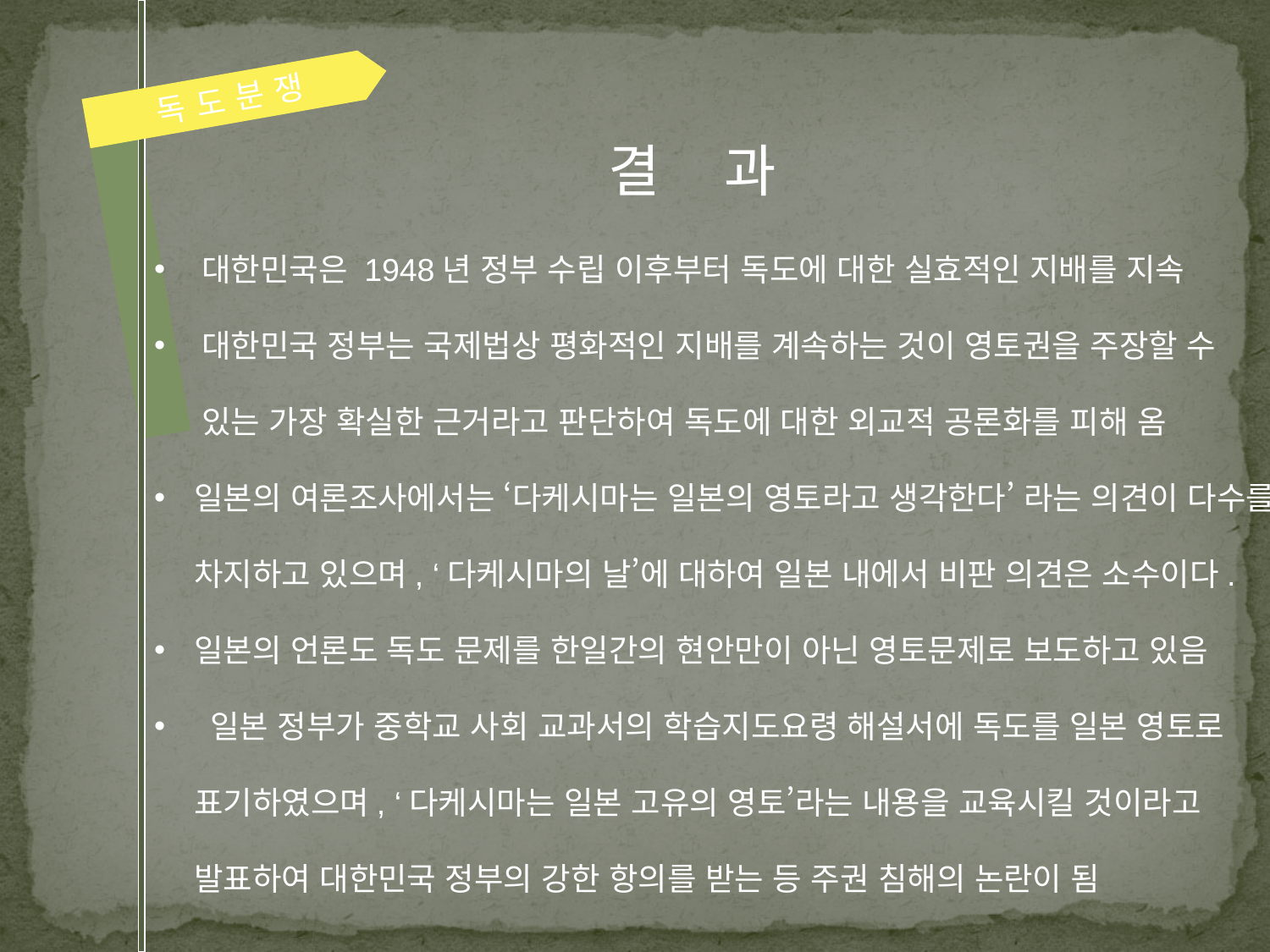

독도분쟁

결  과
대한민국은 1948년 정부 수립 이후부터 독도에 대한 실효적인 지배를 지속
대한민국 정부는 국제법상 평화적인 지배를 계속하는 것이 영토권을 주장할 수 있는 가장 확실한 근거라고 판단하여 독도에 대한 외교적 공론화를 피해 옴
일본의 여론조사에서는 ‘다케시마는 일본의 영토라고 생각한다’ 라는 의견이 다수를 차지하고 있으며, ‘다케시마의 날’에 대하여 일본 내에서 비판 의견은 소수이다.
일본의 언론도 독도 문제를 한일간의 현안만이 아닌 영토문제로 보도하고 있음
 일본 정부가 중학교 사회 교과서의 학습지도요령 해설서에 독도를 일본 영토로 표기하였으며, ‘다케시마는 일본 고유의 영토’라는 내용을 교육시킬 것이라고 발표하여 대한민국 정부의 강한 항의를 받는 등 주권 침해의 논란이 됨